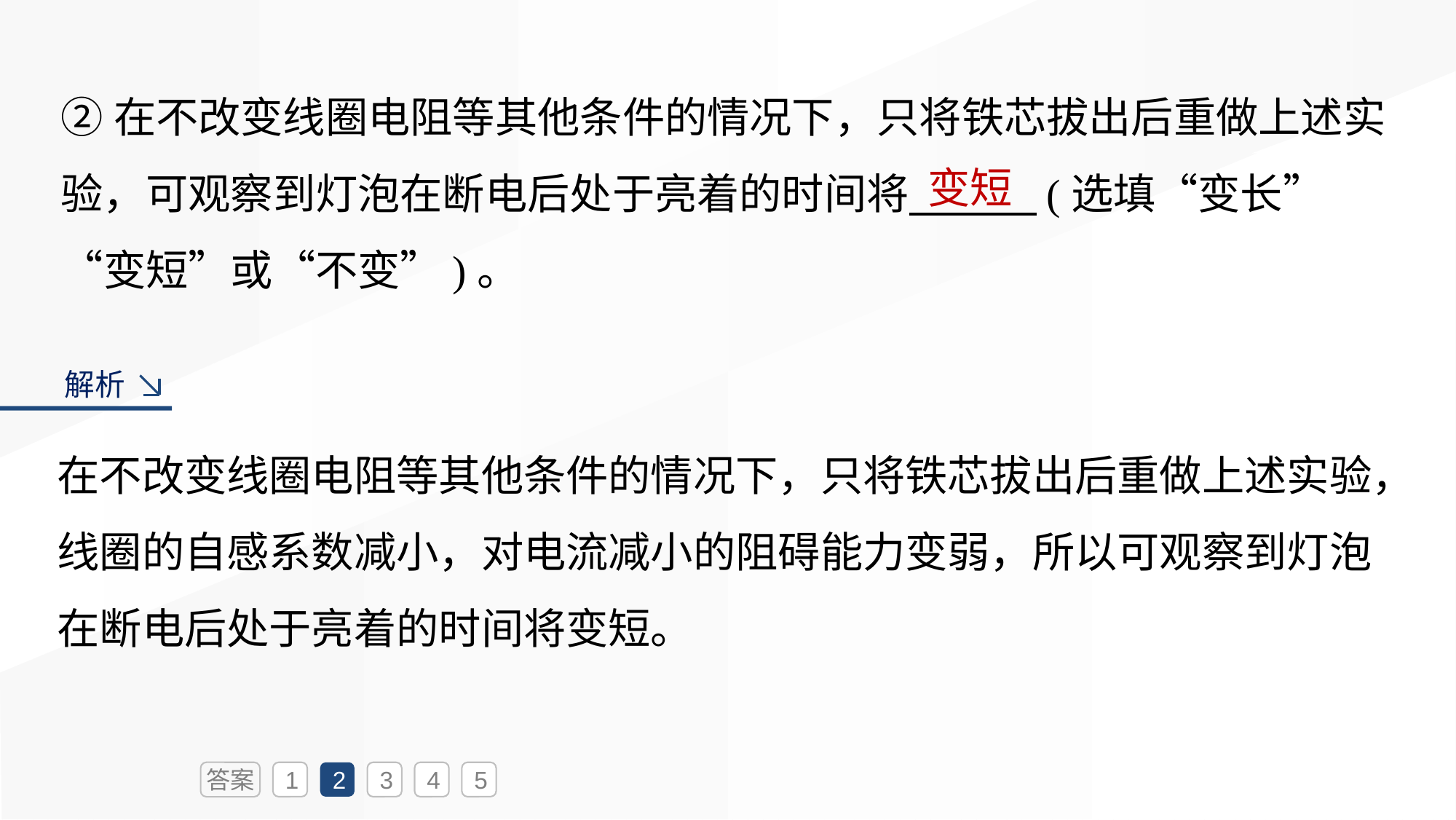

②在不改变线圈电阻等其他条件的情况下，只将铁芯拔出后重做上述实验，可观察到灯泡在断电后处于亮着的时间将　　　(选填“变长”“变短”或“不变”)。
变短
解析

在不改变线圈电阻等其他条件的情况下，只将铁芯拔出后重做上述实验，线圈的自感系数减小，对电流减小的阻碍能力变弱，所以可观察到灯泡在断电后处于亮着的时间将变短。
答案
1
2
3
4
5